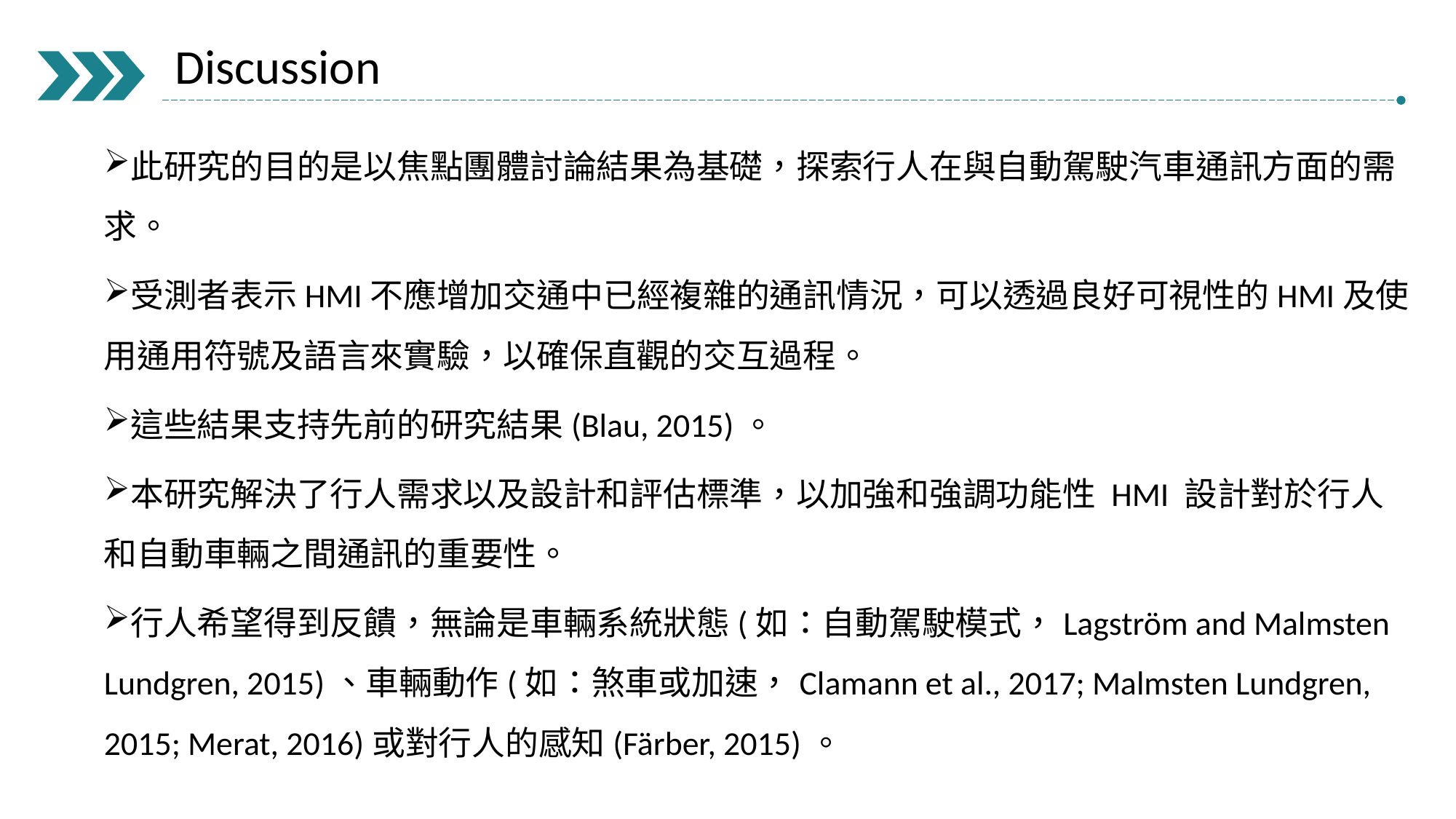

Discussion

此研究的目的是以焦點團體討論結果為基礎，探索行人在與自動駕駛汽車通訊方面的需求。
受測者表示HMI不應增加交通中已經複雜的通訊情況，可以透過良好可視性的HMI及使用通用符號及語言來實驗，以確保直觀的交互過程。
這些結果支持先前的研究結果(Blau, 2015)。
本研究解決了行人需求以及設計和評估標準，以加強和強調功能性 HMI 設計對於行人和自動車輛之間通訊的重要性。
行人希望得到反饋，無論是車輛系統狀態(如：自動駕駛模式，Lagström and Malmsten Lundgren, 2015)、車輛動作(如：煞車或加速，Clamann et al., 2017; Malmsten Lundgren, 2015; Merat, 2016)或對行人的感知(Färber, 2015)。